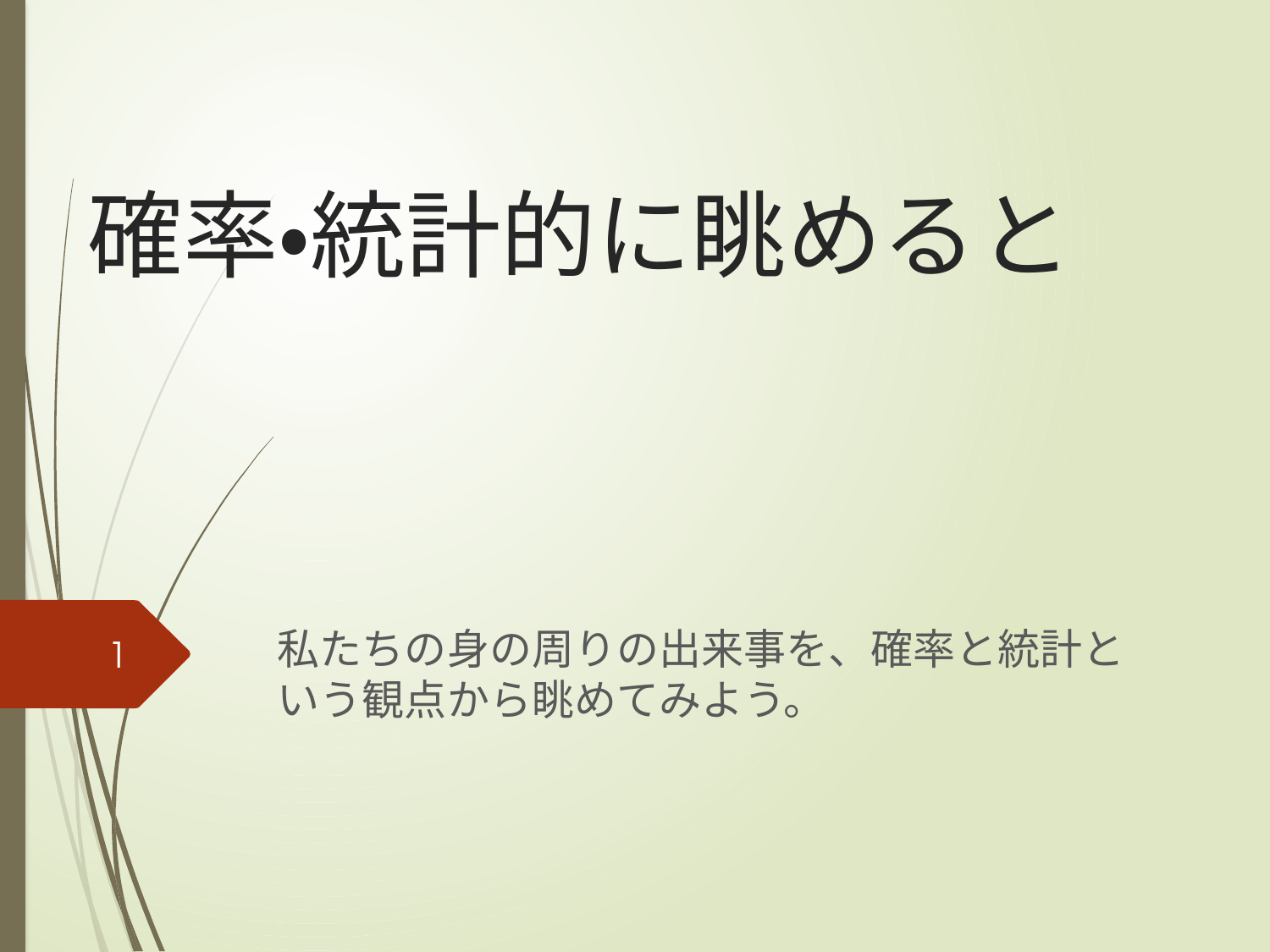

# 確率・統計的に眺めると
私たちの身の周りの出来事を、確率と統計という観点から眺めてみよう。
1